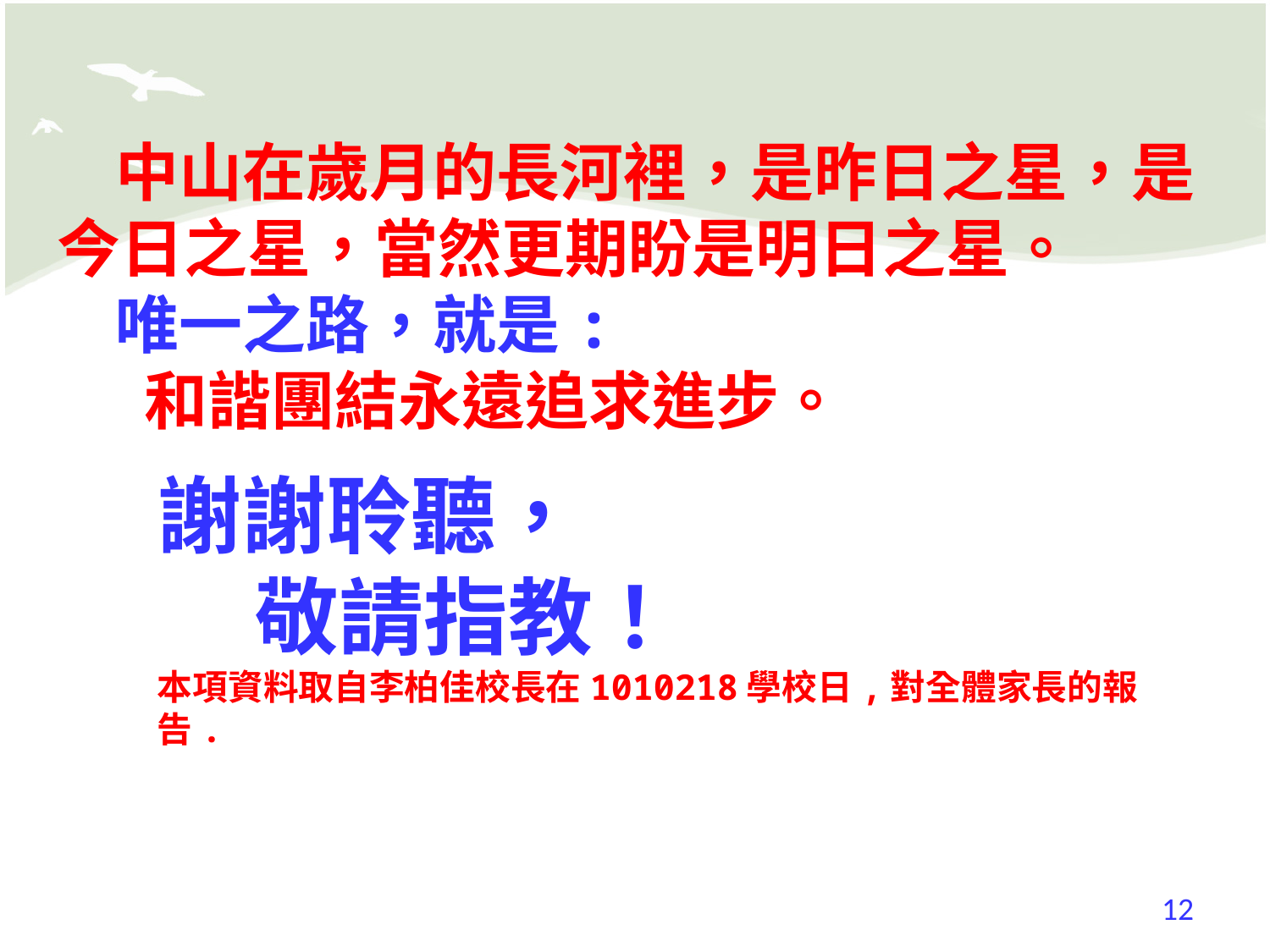

中山在歲月的長河裡，是昨日之星，是今日之星，當然更期盼是明日之星。
   唯一之路，就是:
     和諧團結永遠追求進步。
謝謝聆聽，
    敬請指教！
本項資料取自李柏佳校長在1010218學校日,對全體家長的報告.
12